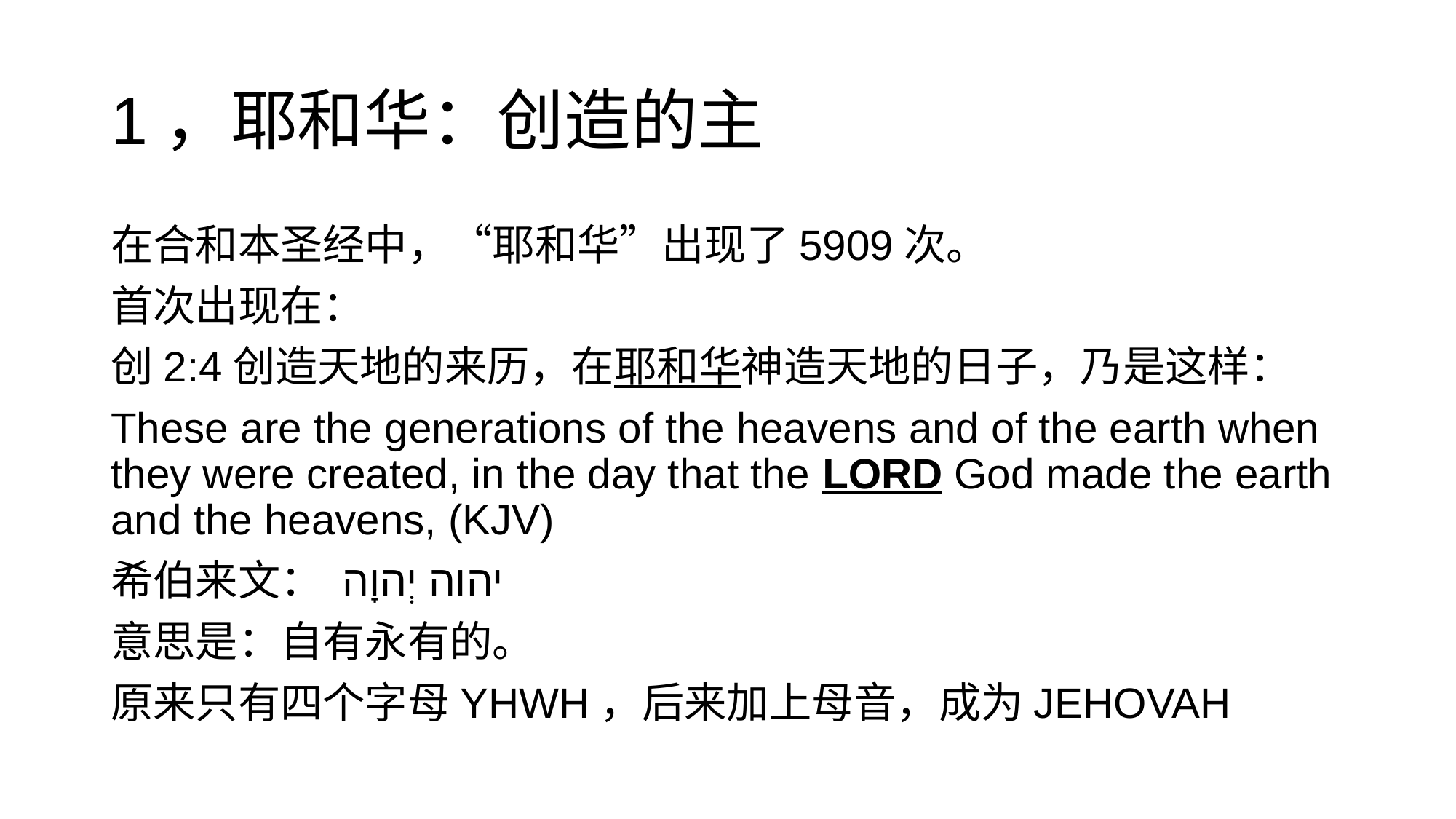

# 1，耶和华：创造的主
在合和本圣经中，“耶和华”出现了5909次。
首次出现在：
创2:4创造天地的来历，在耶和华神造天地的日子，乃是这样：
These are the generations of the heavens and of the earth when they were created, in the day that the LORD God made the earth and the heavens, (KJV)
希伯来文： יהוה יְהוָה
意思是：自有永有的。
原来只有四个字母YHWH，后来加上母音，成为JEHOVAH